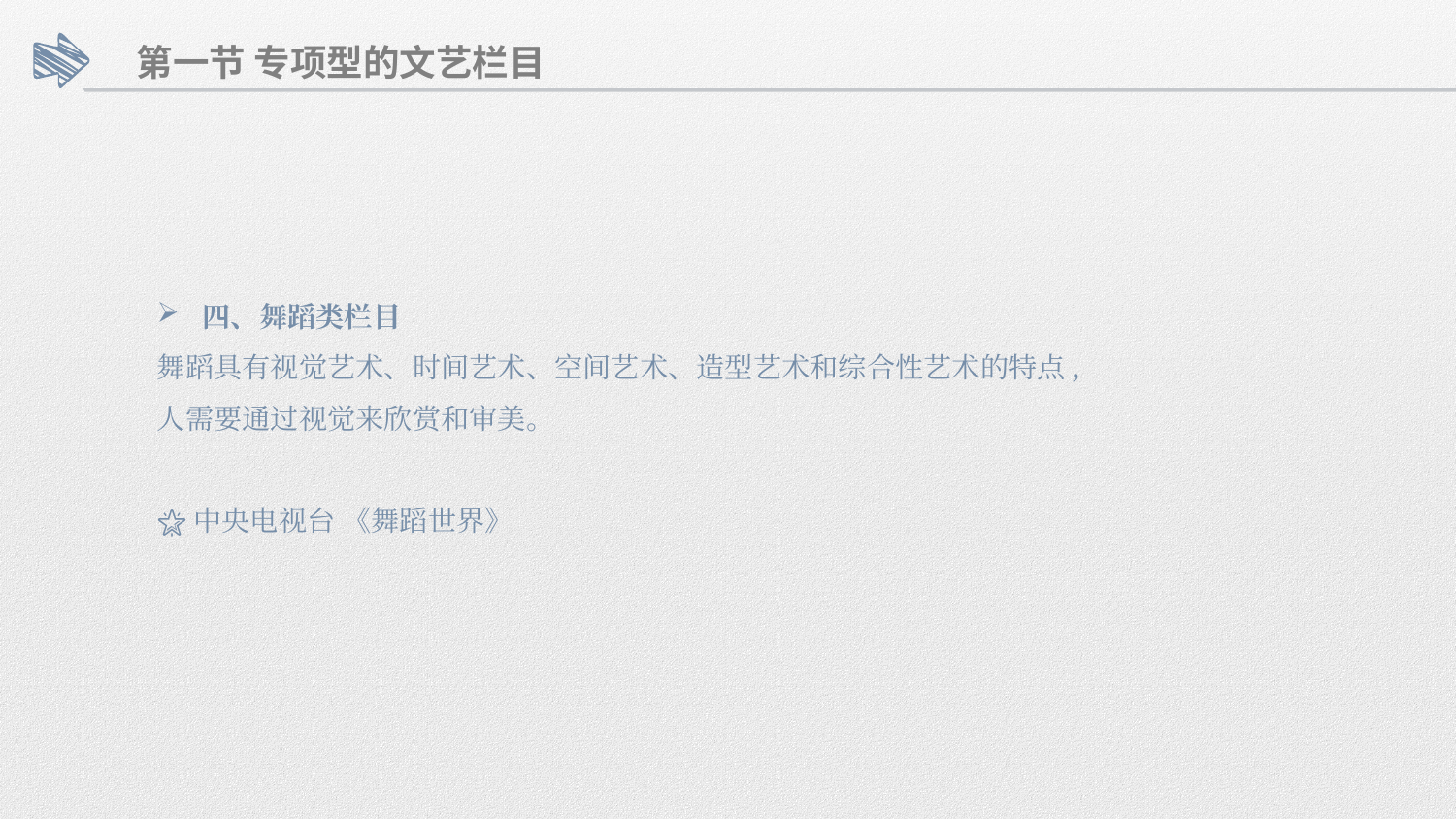

第一节 专项型的文艺栏目
四、舞蹈类栏目
舞蹈具有视觉艺术、时间艺术、空间艺术、造型艺术和综合性艺术的特点,
人需要通过视觉来欣赏和审美。

🌟中央电视台 《舞蹈世界》